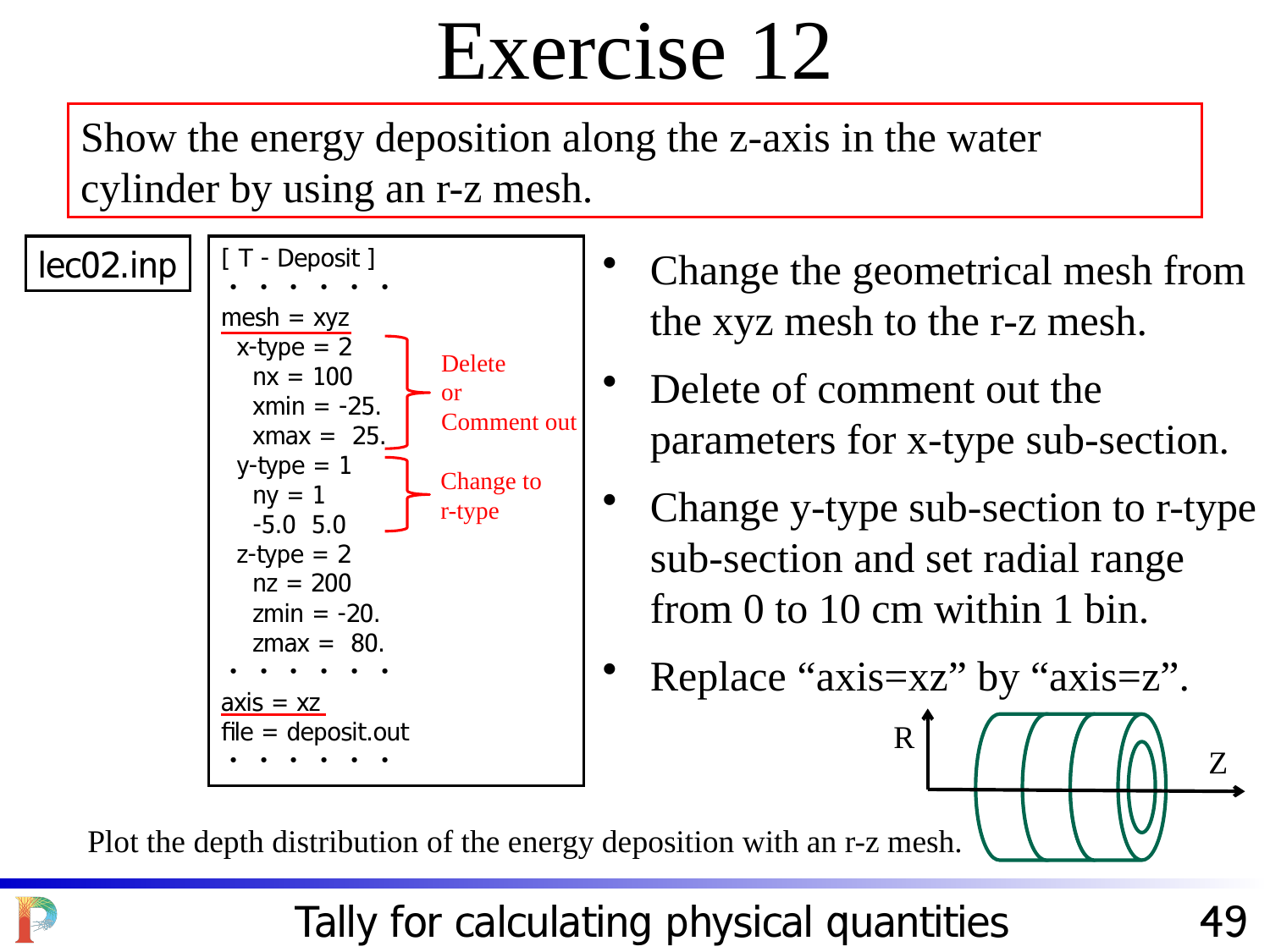

Exercise 12
Show the energy deposition along the z-axis in the water cylinder by using an r-z mesh.
lec02.inp
[ T - Deposit ]
・ ・ ・ ・ ・ ・
mesh = xyz
  x-type = 2
    nx = 100
    xmin = -25.
    xmax =  25.
  y-type = 1
    ny = 1
    -5.0  5.0
  z-type = 2
    nz = 200
    zmin = -20.
    zmax =  80.
・ ・ ・ ・ ・ ・
axis = xz
file = deposit.out
・ ・ ・ ・ ・ ・
Change the geometrical mesh from the xyz mesh to the r-z mesh.

Delete of comment out the parameters for x-type sub-section.

Change y-type sub-section to r-type sub-section and set radial range from 0 to 10 cm within 1 bin.

Replace “axis=xz” by “axis=z”.

Delete
or
Comment out

Change to r-type

R
Z
Plot the depth distribution of the energy deposition with an r-z mesh.
Tally for calculating physical quantities